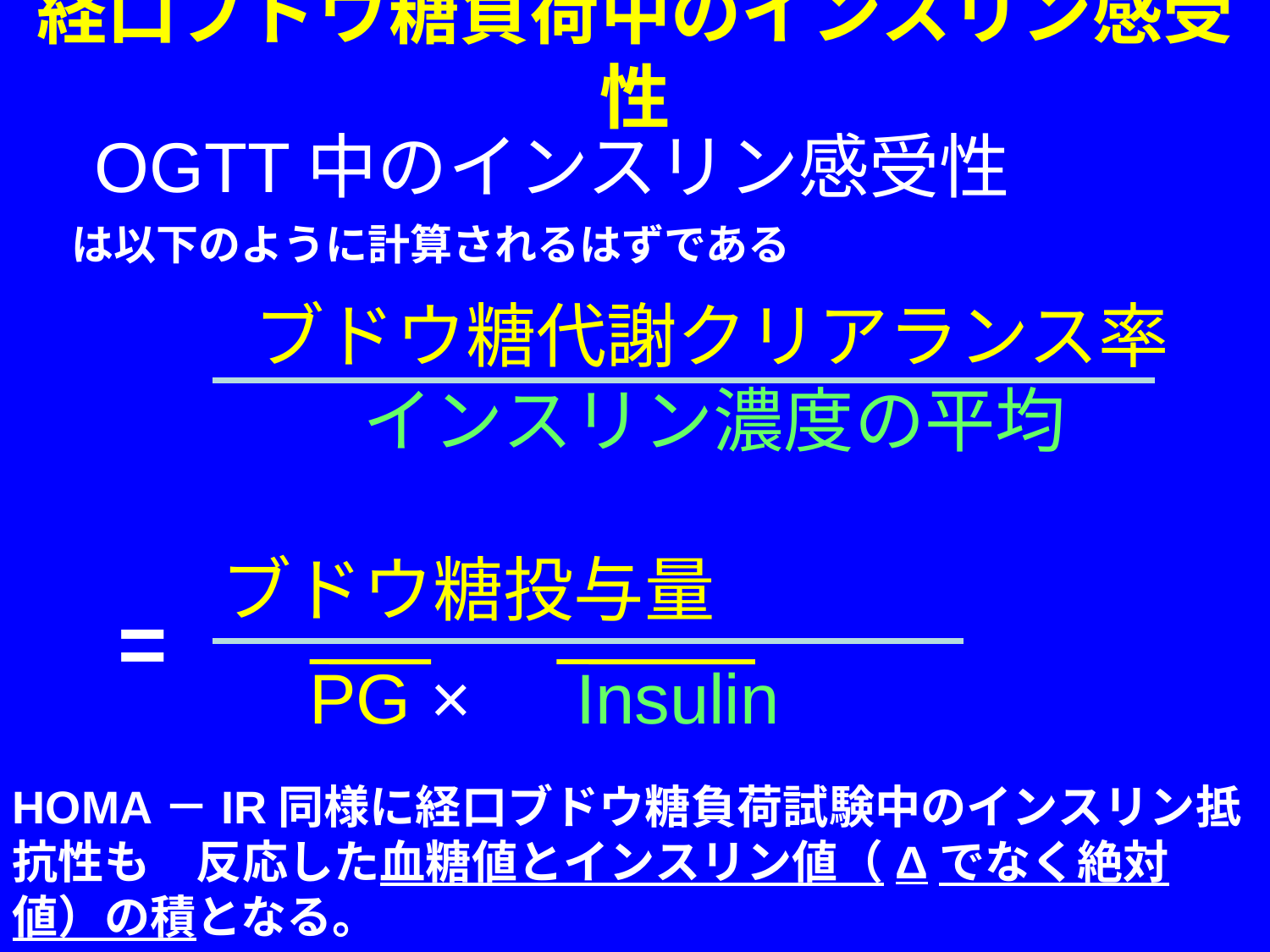

経口ブドウ糖負荷中のインスリン感受性
OGTT中のインスリン感受性

	 ブドウ糖代謝クリアランス率
	　　インスリン濃度の平均

	ブドウ糖投与量

	　PG ×　Insulin
は以下のように計算されるはずである
=

HOMA－IR同様に経口ブドウ糖負荷試験中のインスリン抵抗性も　反応した血糖値とインスリン値（Δでなく絶対値）の積となる。